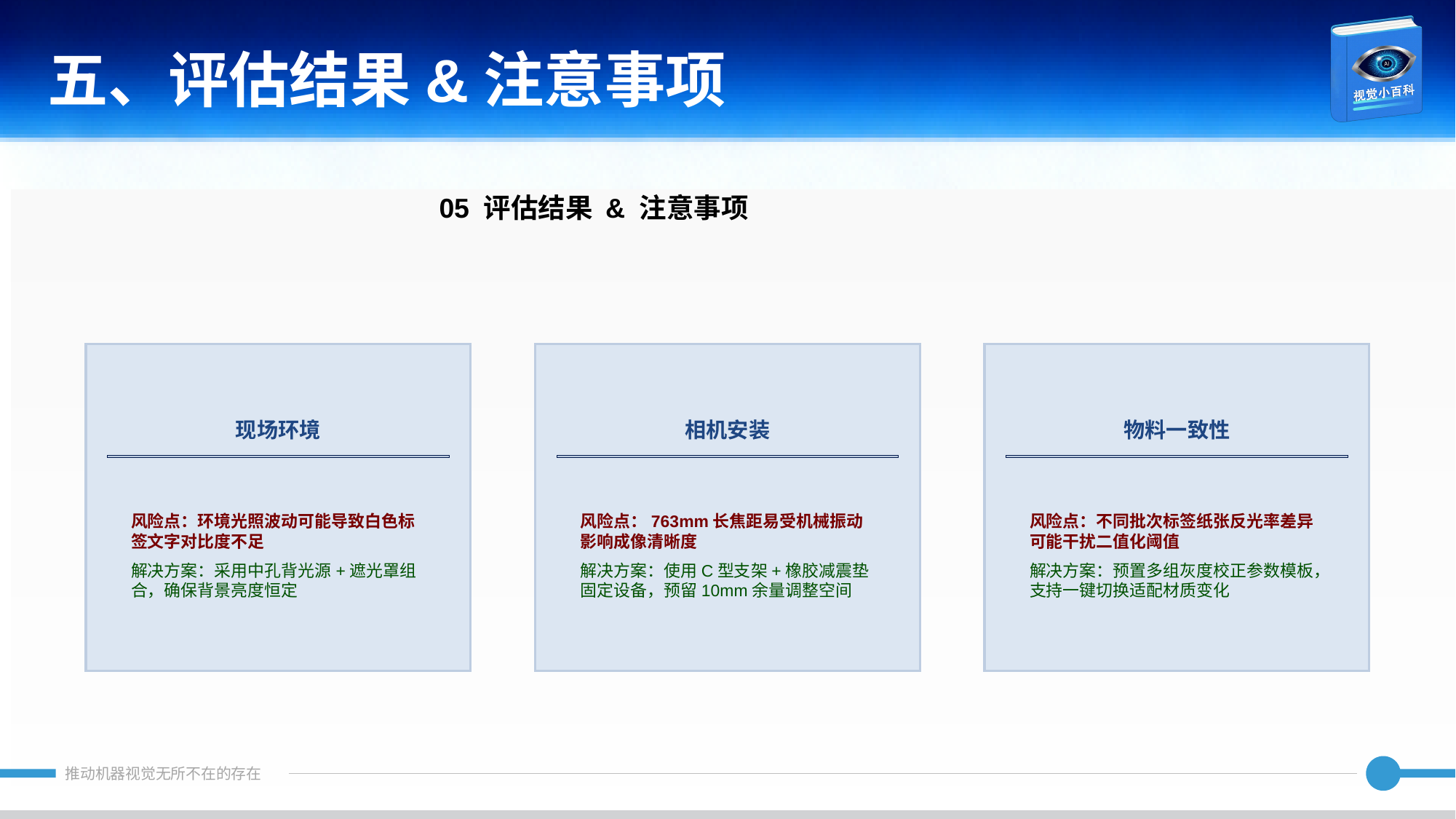

五、评估结果&注意事项

05 评估结果 & 注意事项

现场环境

相机安装

物料一致性

风险点：环境光照波动可能导致白色标签文字对比度不足
解决方案：采用中孔背光源+遮光罩组合，确保背景亮度恒定

风险点：763mm长焦距易受机械振动影响成像清晰度
解决方案：使用C型支架+橡胶减震垫固定设备，预留10mm余量调整空间

风险点：不同批次标签纸张反光率差异可能干扰二值化阈值
解决方案：预置多组灰度校正参数模板，支持一键切换适配材质变化
10